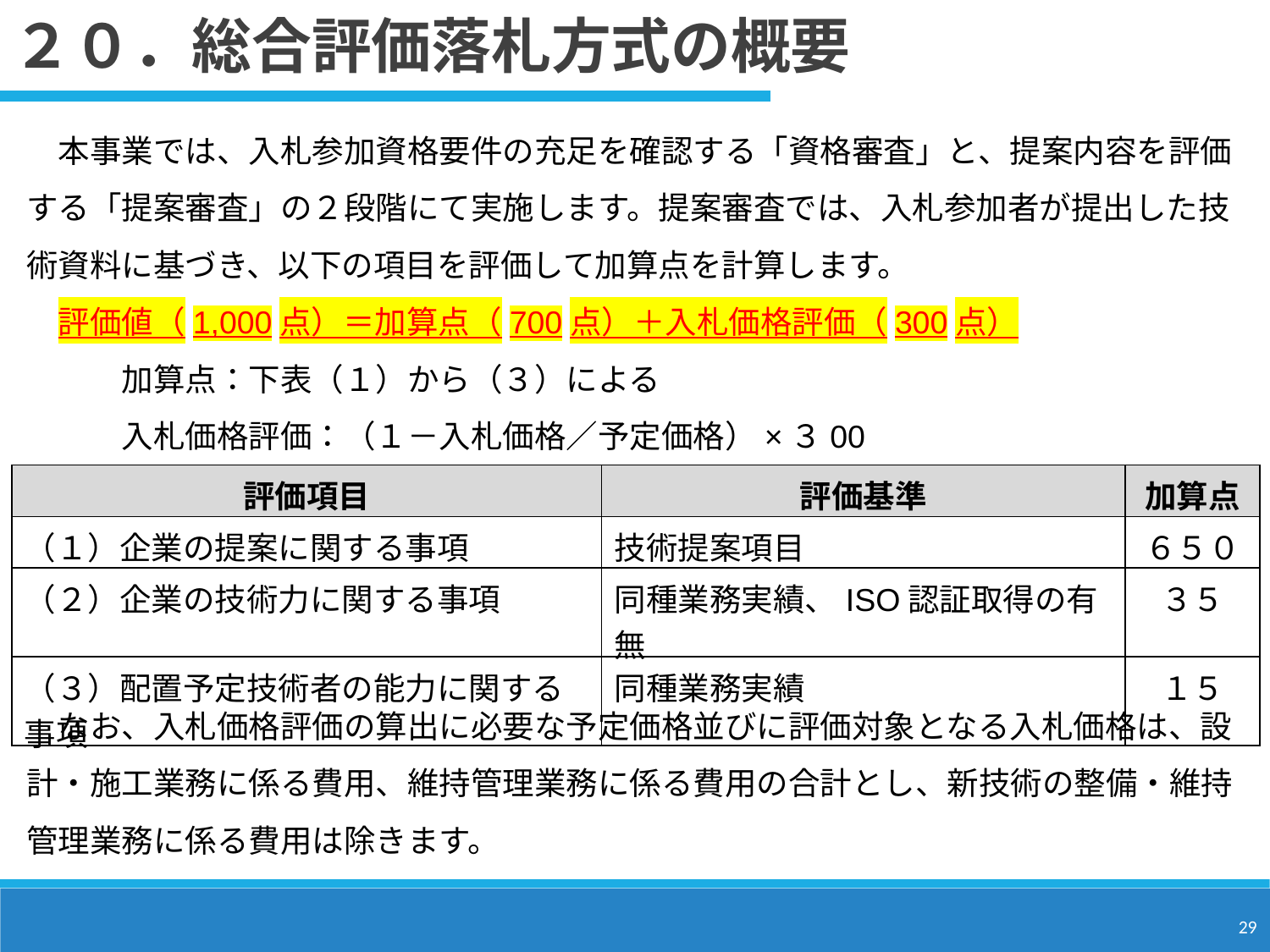

２０．総合評価落札方式の概要
　本事業では、入札参加資格要件の充足を確認する「資格審査」と、提案内容を評価する「提案審査」の２段階にて実施します。提案審査では、入札参加者が提出した技術資料に基づき、以下の項目を評価して加算点を計算します。
　評価値（1,000点）＝加算点（700点）＋入札価格評価（300点）
　　　加算点：下表（１）から（３）による
　　　入札価格評価：（１－入札価格／予定価格）×３00
| 評価項目 | 評価基準 | 加算点 |
| --- | --- | --- |
| （１）企業の提案に関する事項 | 技術提案項目 | ６５０ |
| （２）企業の技術力に関する事項 | 同種業務実績、ISO認証取得の有無 | ３５ |
| （３）配置予定技術者の能力に関する事項 | 同種業務実績 | １５ |
　なお、入札価格評価の算出に必要な予定価格並びに評価対象となる入札価格は、設計・施工業務に係る費用、維持管理業務に係る費用の合計とし、新技術の整備・維持管理業務に係る費用は除きます。
29